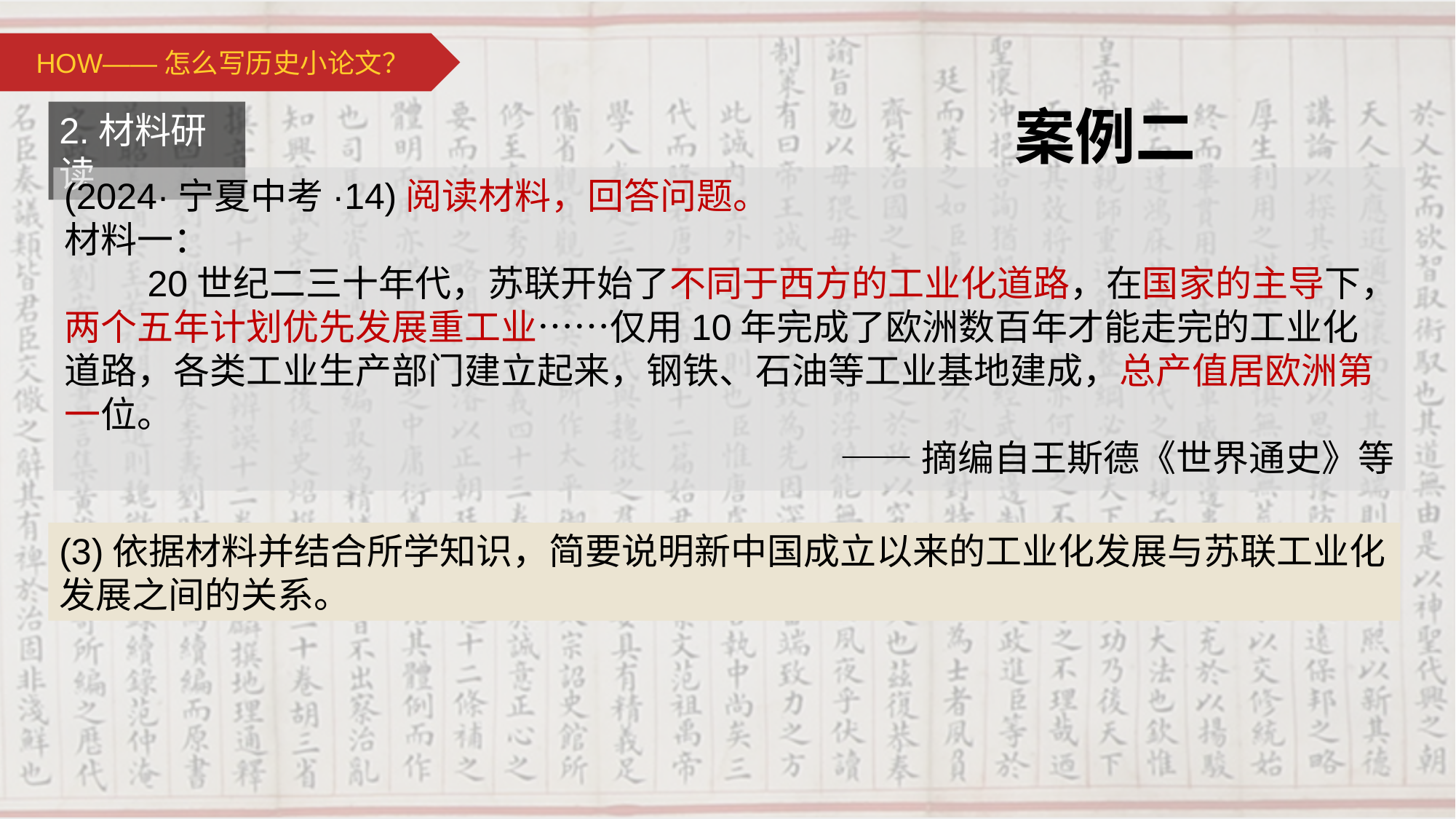

HOW——怎么写历史小论文？
案例二
2.材料研读
(2024·宁夏中考·14)阅读材料，回答问题。
材料一：
 20世纪二三十年代，苏联开始了不同于西方的工业化道路，在国家的主导下，两个五年计划优先发展重工业……仅用10年完成了欧洲数百年才能走完的工业化道路，各类工业生产部门建立起来，钢铁、石油等工业基地建成，总产值居欧洲第一位。
——摘编自王斯德《世界通史》等
(3)依据材料并结合所学知识，简要说明新中国成立以来的工业化发展与苏联工业化发展之间的关系。